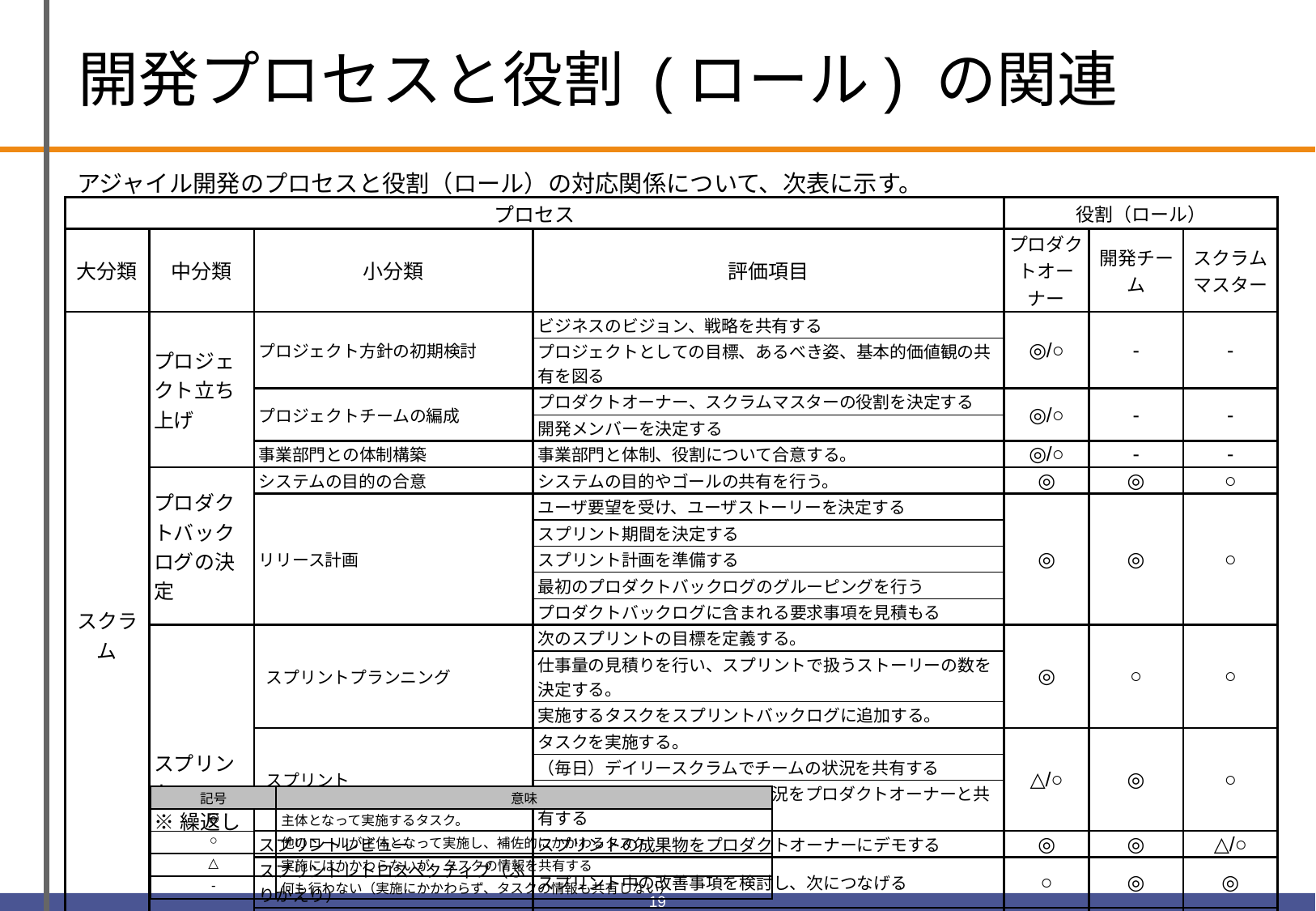

# 開発プロセスと役割 (ロール) の関連
アジャイル開発のプロセスと役割（ロール）の対応関係について、次表に示す。
| プロセス |  |  |  | 役割（ロール） |  |  |
| --- | --- | --- | --- | --- | --- | --- |
| 大分類 | 中分類 | 小分類 | 評価項目 | プロダクトオーナー | 開発チーム | スクラム マスター |
| スクラム | プロジェクト立ち上げ | プロジェクト方針の初期検討 | ビジネスのビジョン、戦略を共有する | ◎/○ | - | - |
|  |  |  | プロジェクトとしての目標、あるべき姿、基本的価値観の共有を図る |  |  |  |
|  |  | プロジェクトチームの編成 | プロダクトオーナー、スクラムマスターの役割を決定する | ◎/○ | - | - |
|  |  |  | 開発メンバーを決定する |  |  |  |
|  |  | 事業部門との体制構築 | 事業部門と体制、役割について合意する。 | ◎/○ | - | - |
|  | プロダクトバックログの決定 | システムの目的の合意 | システムの目的やゴールの共有を行う。 | ◎ | ◎ | ○ |
|  |  | リリース計画 | ユーザ要望を受け、ユーザストーリーを決定する | ◎ | ◎ | ○ |
|  |  |  | スプリント期間を決定する |  |  |  |
|  |  |  | スプリント計画を準備する |  |  |  |
|  |  |  | 最初のプロダクトバックログのグルーピングを行う |  |  |  |
|  |  |  | プロダクトバックログに含まれる要求事項を見積もる |  |  |  |
|  | スプリント ※繰返し | スプリントプランニング | 次のスプリントの目標を定義する。 | ◎ | ○ | ○ |
|  |  |  | 仕事量の見積りを行い、スプリントで扱うストーリーの数を決定する。 |  |  |  |
|  |  |  | 実施するタスクをスプリントバックログに追加する。 |  |  |  |
|  |  | スプリント | タスクを実施する。 | △/○ | ◎ | ○ |
|  |  |  | （毎日）デイリースクラムでチームの状況を共有する |  |  |  |
|  |  |  | （毎日）デイリースクラムの状況をプロダクトオーナーと共有する |  |  |  |
|  |  | スプリントレビュー | スプリントの成果物をプロダクトオーナーにデモする | ◎ | ◎ | △/○ |
|  |  | スプリントレトロスペクティブ（ふりかえり） | スプリント中の改善事項を検討し、次につなげる | ○ | ◎ | ◎ |
|  |  | プロダクトバックログリファインメント | 更新されたストーリーをプロダクトバックログに追加する | ◎ | ○ | ○ |
| 記号 | 意味 |
| --- | --- |
| ◎ | 主体となって実施するタスク。 |
| ○ | 他のロールが主体となって実施し、補佐的にかかわるタスク |
| △ | 実施にはかかわらないが、タスクの情報を共有する |
| ‐ | 何も行わない（実施にかかわらず、タスクの情報も共有しない） |
19